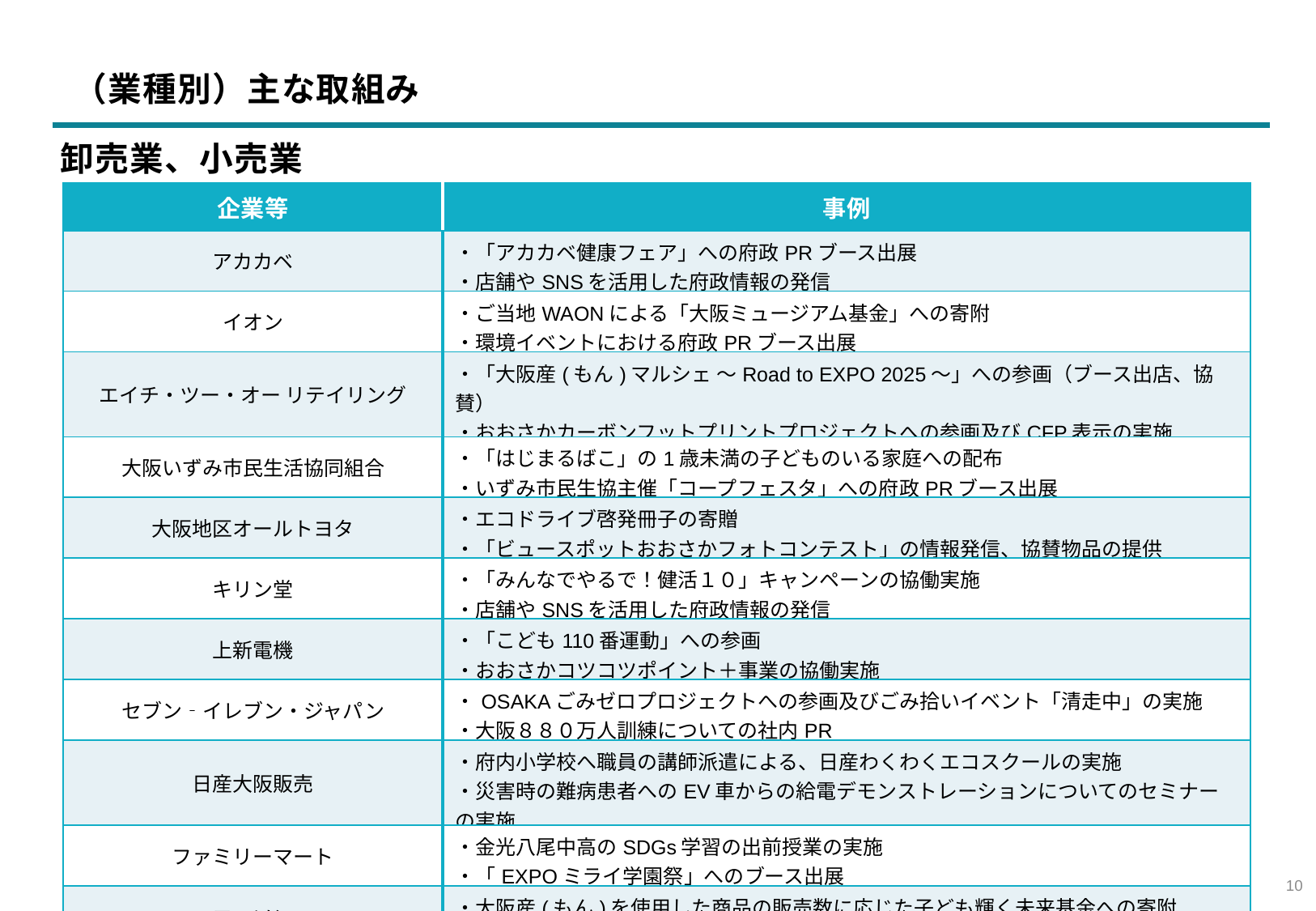

（業種別）主な取組み
卸売業、小売業
プロジェクト分析スライド 3
| 企業等 | 事例 |
| --- | --- |
| アカカベ | ・「アカカベ健康フェア」への府政PRブース出展 ・店舗やSNSを活用した府政情報の発信 |
| イオン | ・ご当地WAONによる「大阪ミュージアム基金」への寄附 ・環境イベントにおける府政PRブース出展 |
| エイチ・ツー・オー リテイリング | ・「大阪産(もん)マルシェ ～Road to EXPO 2025～」への参画（ブース出店、協賛） ・おおさかカーボンフットプリントプロジェクトへの参画及びCFP表示の実施 |
| 大阪いずみ市民生活協同組合 | ・「はじまるばこ」の1歳未満の子どものいる家庭への配布 ・いずみ市民生協主催「コープフェスタ」への府政PRブース出展 |
| 大阪地区オールトヨタ | ・エコドライブ啓発冊子の寄贈 ・「ビュースポットおおさかフォトコンテスト」の情報発信、協賛物品の提供 |
| キリン堂 | ・「みんなでやるで！健活１０」キャンペーンの協働実施 ・店舗やSNSを活用した府政情報の発信 |
| 上新電機 | ・「こども110番運動」への参画 ・おおさかコツコツポイント＋事業の協働実施 |
| セブン‐イレブン・ジャパン | ・OSAKAごみゼロプロジェクトへの参画及びごみ拾いイベント「清走中」の実施 ・大阪８８０万人訓練についての社内PR |
| 日産大阪販売 | ・府内小学校へ職員の講師派遣による、日産わくわくエコスクールの実施 ・災害時の難病患者へのEV車からの給電デモンストレーションについてのセミナーの実施 |
| ファミリーマート | ・金光八尾中高のSDGs学習の出前授業の実施 ・「EXPOミライ学園祭」へのブース出展 |
| ローソン | ・大阪産(もん)を使用した商品の販売数に応じた子ども輝く未来基金への寄附 ・府政だよりの配架、府ちらしの配架 |
10